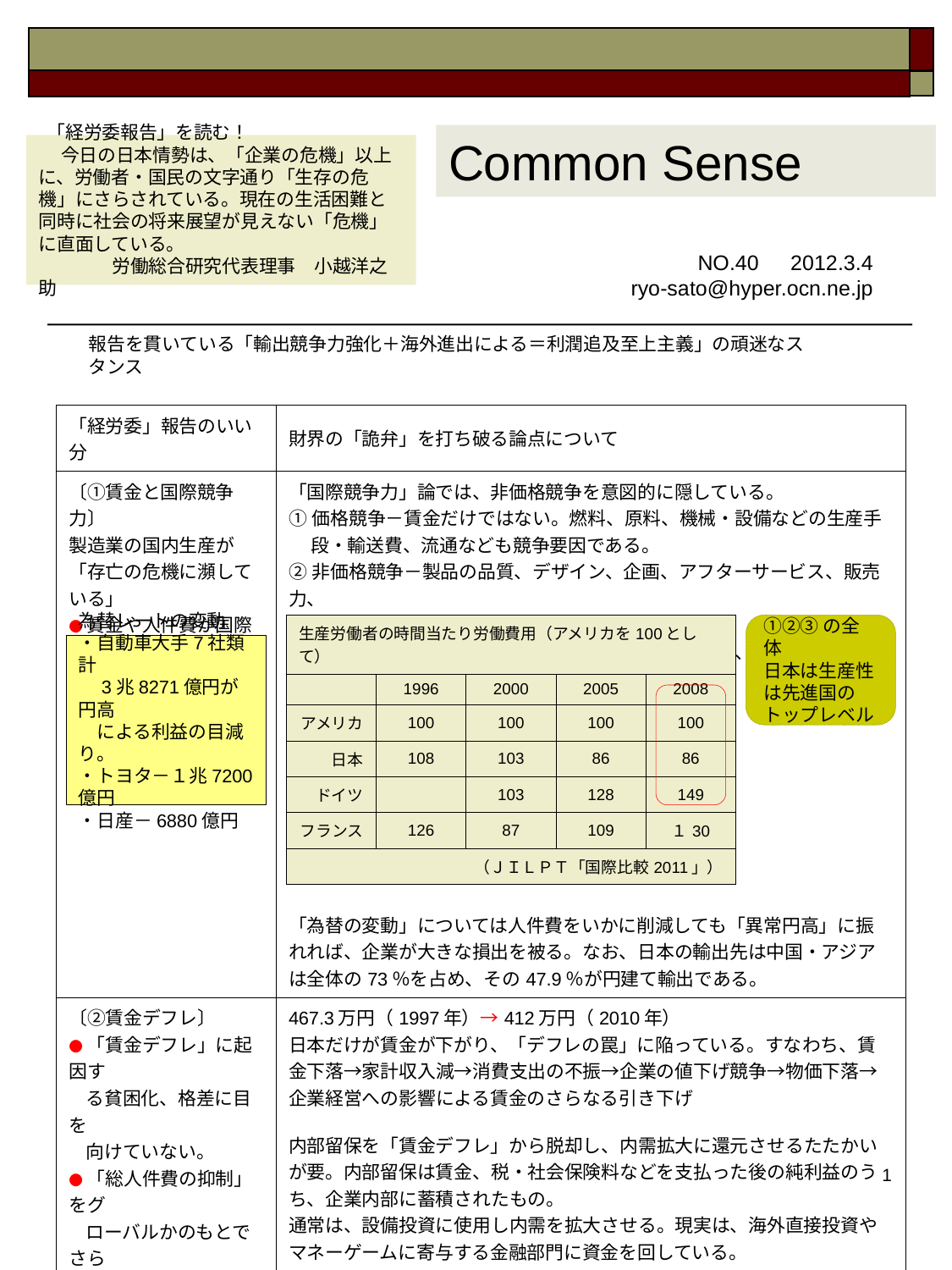

#
Common Sense

 「経労委報告」を読む！
　 今日の日本情勢は、「企業の危機」以上に、労働者・国民の文字通り「生存の危機」にさらされている。現在の生活困難と同時に社会の将来展望が見えない「危機」に直面している。
　　　　労働総合研究代表理事　小越洋之助

No.40　2012.3.4
ryo-sato@hyper.ocn.ne.jp
報告を貫いている「輸出競争力強化＋海外進出による＝利潤追及至上主義」の頑迷なスタンス
| 「経労委」報告のいい分 | 財界の「詭弁」を打ち破る論点について |
| --- | --- |
| 〔①賃金と国際競争力〕 製造業の国内生産が「存亡の危機に瀕している」 ●賃金や人件費が国際 競争力の主因である。 ●人件費は先進国の最 高水準。韓国の2倍。 | 「国際競争力」論では、非価格競争を意図的に隠している。 ①価格競争－賃金だけではない。燃料、原料、機械・設備などの生産手 　 段・輸送費、流通なども競争要因である。 ②非価格競争－製品の品質、デザイン、企画、アフターサービス、販売力、 資金力、技術開発の要因がある。 ③「間接賃金」－法定福利費、法定外福利費、退職金、教育訓練費 「為替の変動」については人件費をいかに削減しても「異常円高」に振れれば、企業が大きな損出を被る。なお、日本の輸出先は中国・アジアは全体の73％を占め、その47.9％が円建て輸出である。 |
| 〔②賃金デフレ〕 ●「賃金デフレ」に起因す る貧困化、格差に目を 向けていない。 ●「総人件費の抑制」をグ ローバルかのもとでさら に凶暴に化粧直し、危 　 機感を煽っている。 ●内部留保を削除。 | 467.3万円（1997年）→412万円（2010年） 日本だけが賃金が下がり、「デフレの罠」に陥っている。すなわち、賃金下落→家計収入減→消費支出の不振→企業の値下げ競争→物価下落→企業経営への影響による賃金のさらなる引き下げ 内部留保を「賃金デフレ」から脱却し、内需拡大に還元させるたたかいが要。内部留保は賃金、税・社会保険料などを支払った後の純利益のうち、企業内部に蓄積されたもの。 通常は、設備投資に使用し内需を拡大させる。現実は、海外直接投資やマネーゲームに寄与する金融部門に資金を回している。 |
| 生産労働者の時間当たり労働費用（アメリカを100として） |  |  |  |  |
| --- | --- | --- | --- | --- |
|  | 1996 | 2000 | 2005 | 2008 |
| アメリカ | 100 | 100 | 100 | 100 |
| 日本 | 108 | 103 | 86 | 86 |
| ドイツ |  | 103 | 128 | 149 |
| フランス | 126 | 87 | 109 | １30 |
| （ＪＩＬＰＴ「国際比較2011」） |  |  |  |  |
①②③の全体
日本は生産性は先進国のトップレベル
為替レートの変動
・自動車大手7社類計
　3兆8271億円が円高
　による利益の目減り。
・トヨタ－１兆7200億円
・日産－6880億円

1